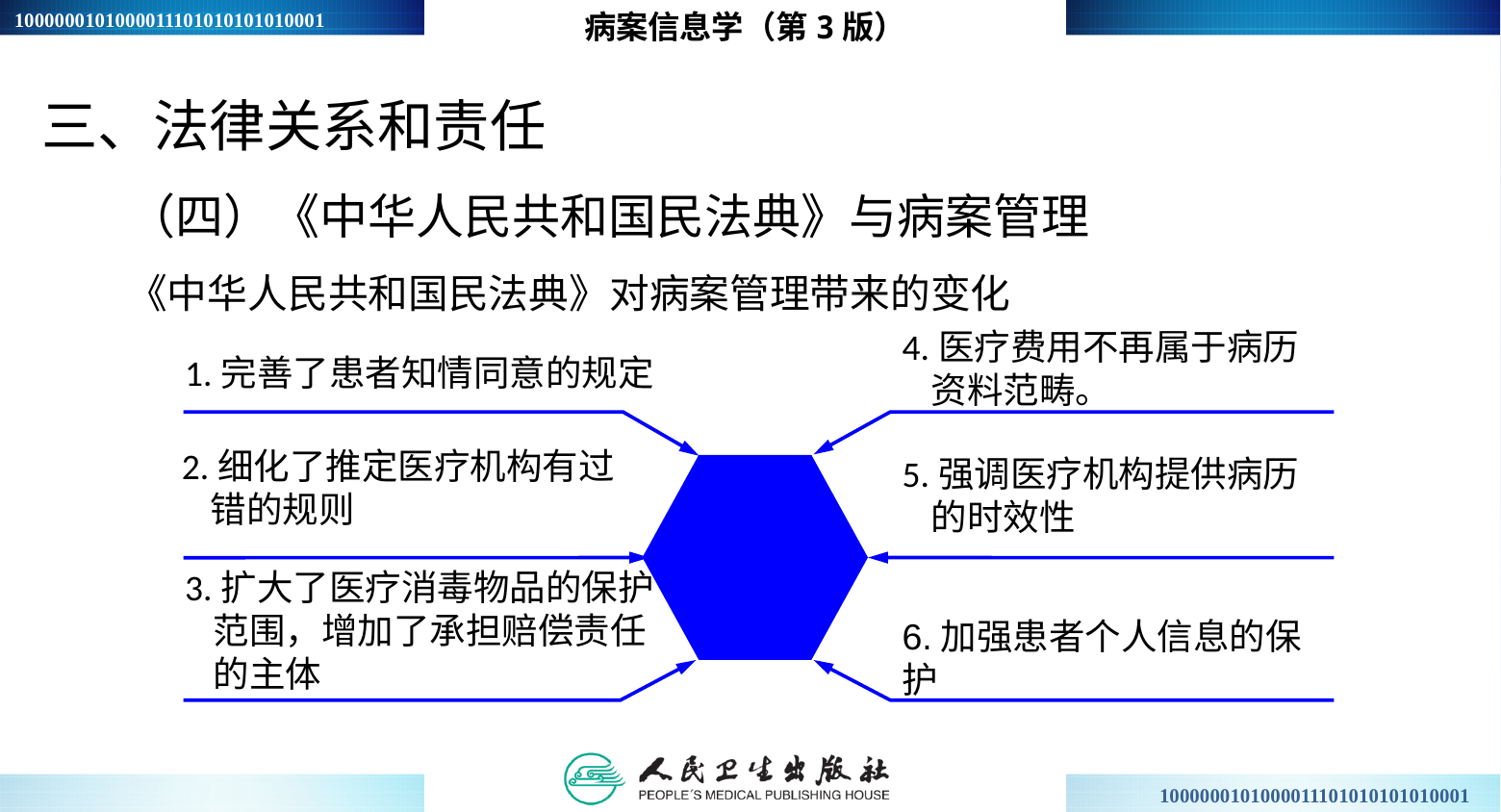

病案信息学（第3版）
三、法律关系和责任
（四）《中华人民共和国民法典》与病案管理
《中华人民共和国民法典》对病案管理带来的变化
4.医疗费用不再属于病历资料范畴。
1.完善了患者知情同意的规定

2.细化了推定医疗机构有过错的规则
5.强调医疗机构提供病历的时效性

3.扩大了医疗消毒物品的保护范围，增加了承担赔偿责任的主体
6.加强患者个人信息的保护